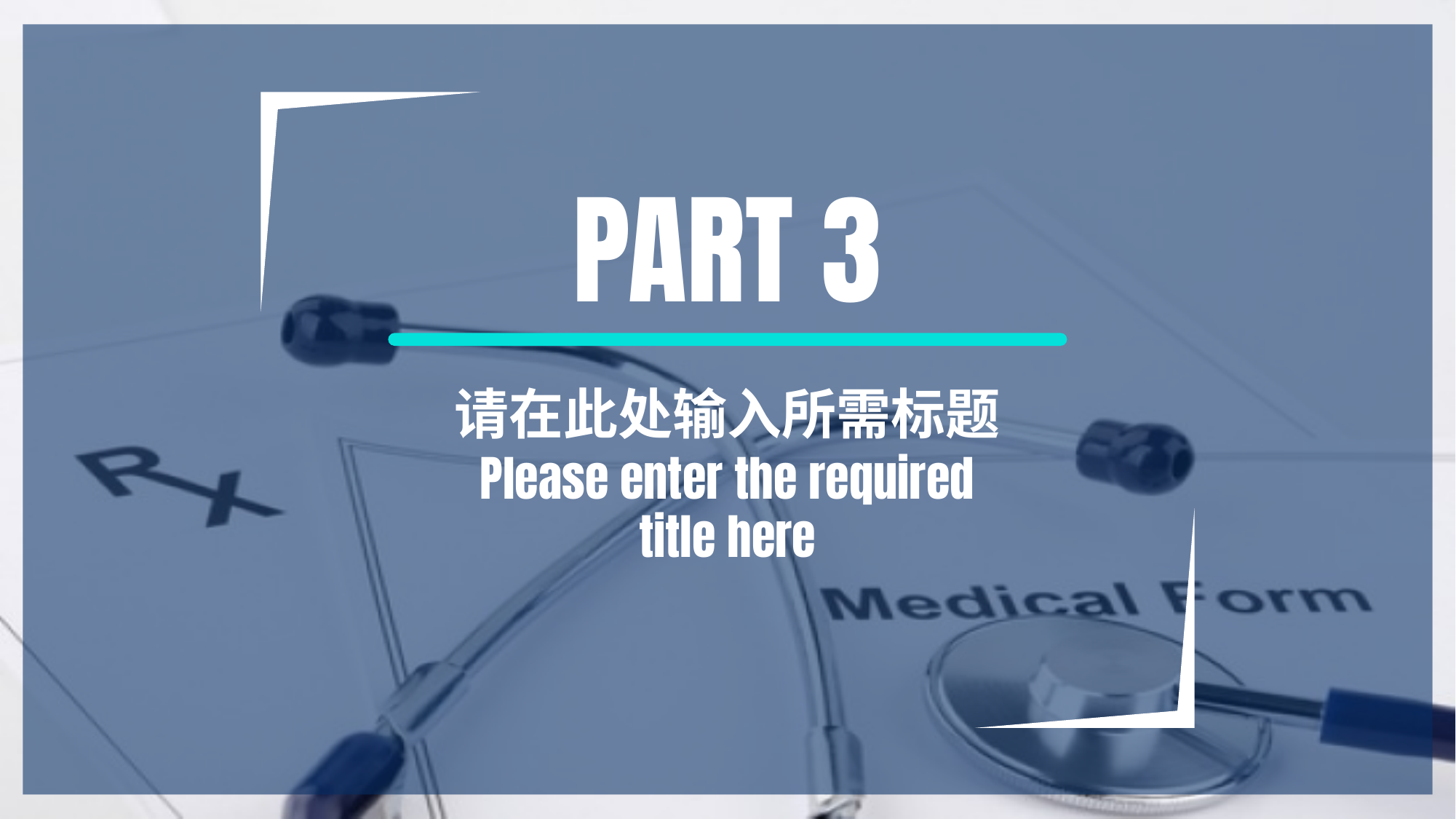

PART 3

请在此处输入所需标题
Please enter the required title here